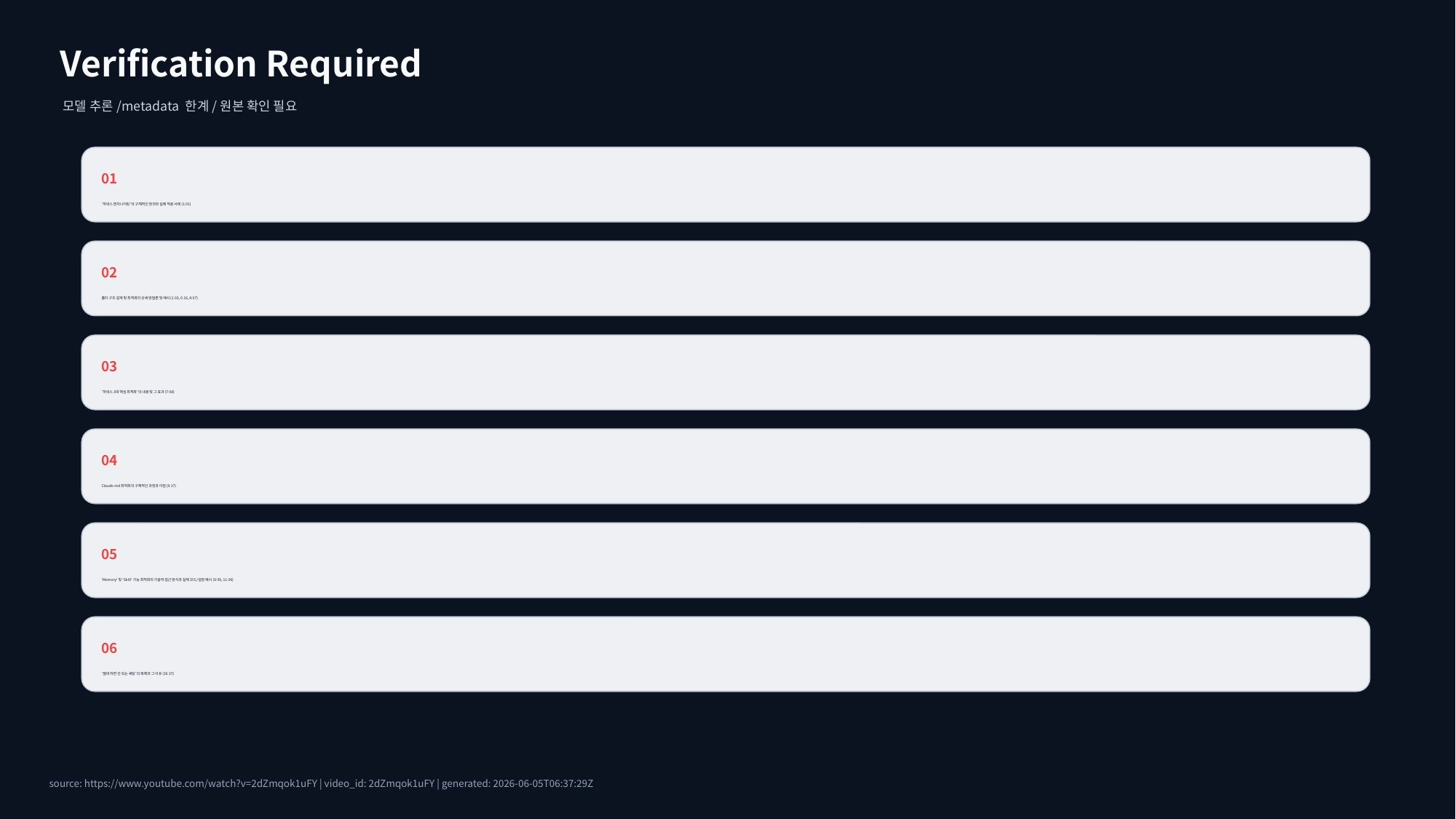

Verification Required
모델 추론/metadata 한계/원본 확인 필요

01
'하네스 엔지니어링'의 구체적인 정의와 실제 적용 사례 (1:01)

02
폴더 구조 설계 및 최적화의 상세 방법론 및 예시 (1:33, 6:16, 8:07)

03
'하네스 3대 핵심 최적화'의 내용 및 그 효과 (7:08)

04
Claude.md 최적화의 구체적인 과정과 이점 (9:17)

05
'Memory' 및 'Skill' 기능 최적화의 기술적 접근 방식과 실제 코드/설정 예시 (9:59, 11:06)

06
'절대 하면 안 되는 세팅'의 목록과 그 이유 (16:37)
source: https://www.youtube.com/watch?v=2dZmqok1uFY | video_id: 2dZmqok1uFY | generated: 2026-06-05T06:37:29Z